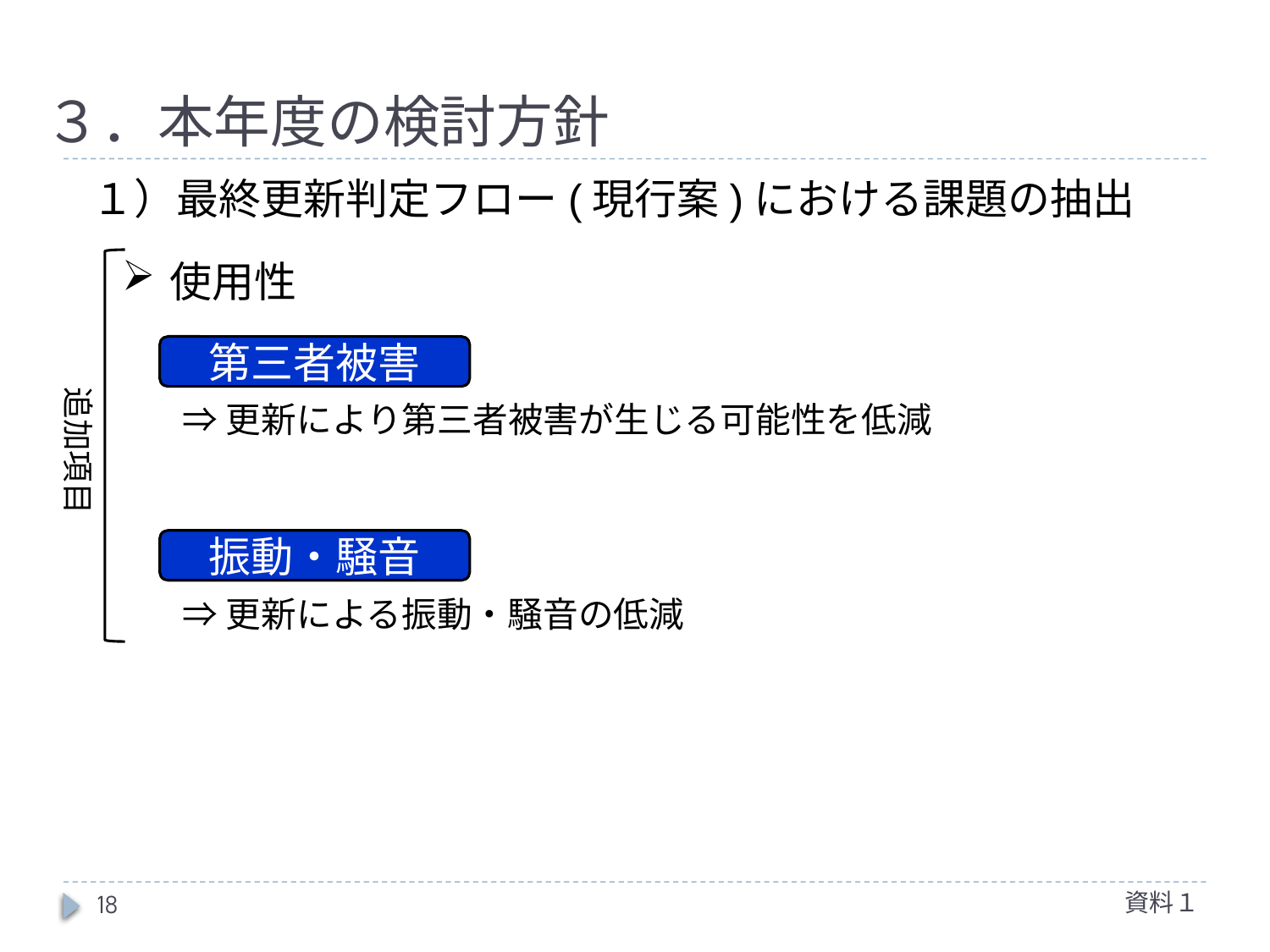

# ３．本年度の検討方針
１）最終更新判定フロー(現行案)における課題の抽出
使用性

第三者被害
追加項目
⇒更新により第三者被害が生じる可能性を低減
振動・騒音
⇒更新による振動・騒音の低減
資料１
18